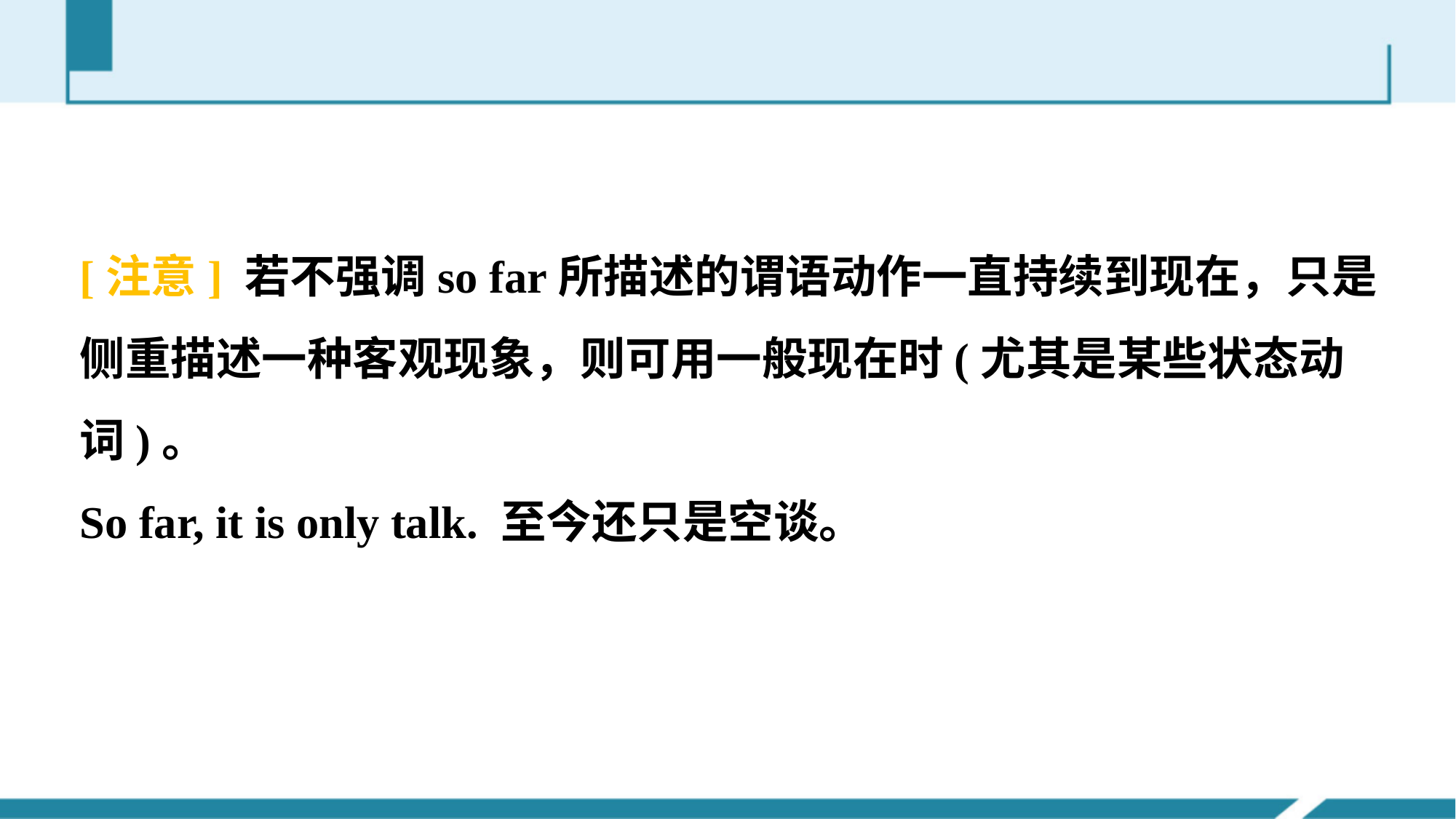

[注意] 若不强调so far所描述的谓语动作一直持续到现在，只是侧重描述一种客观现象，则可用一般现在时(尤其是某些状态动词)。
So far, it is only talk. 至今还只是空谈。